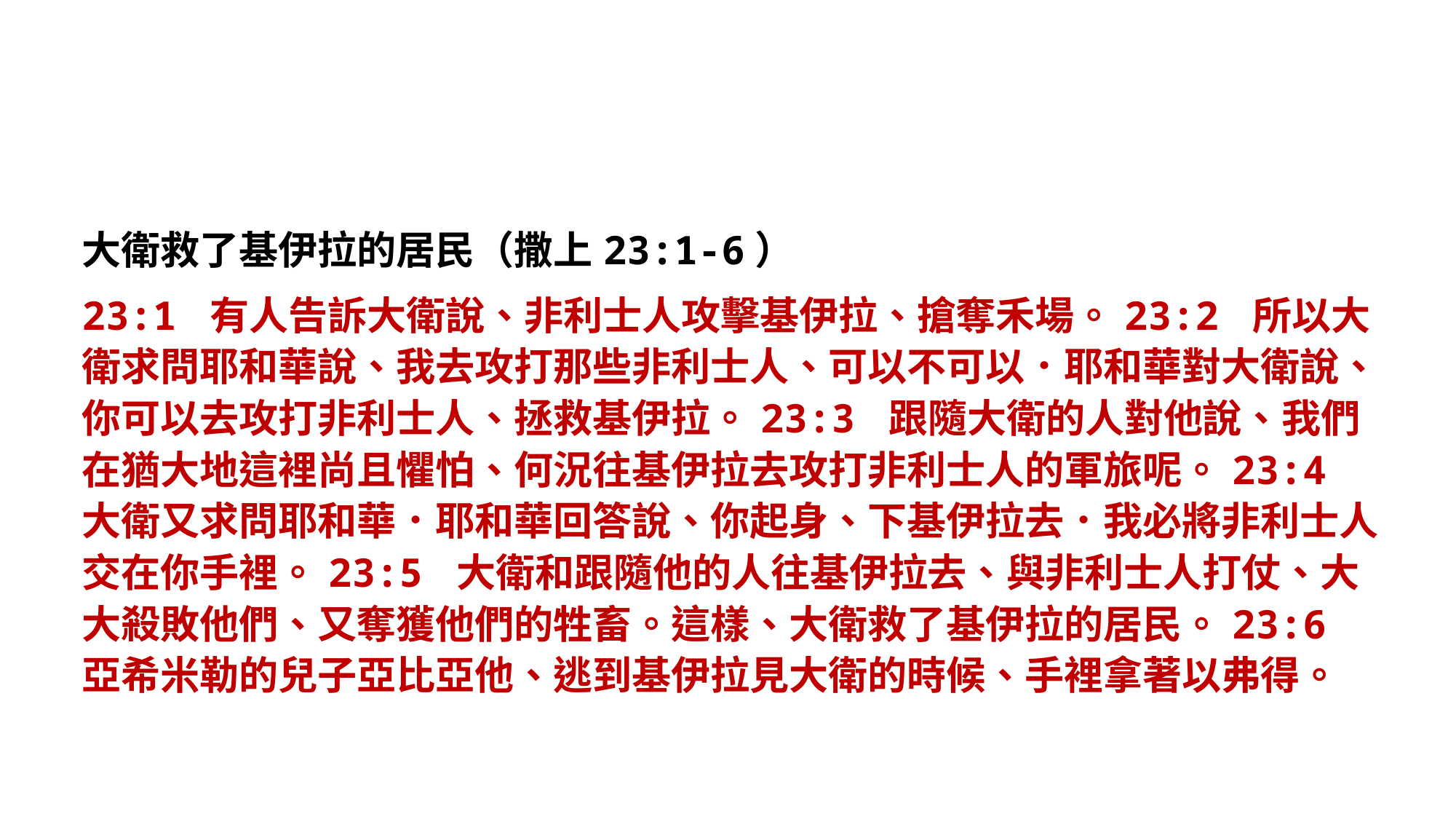

大衛救了基伊拉的居民（撒上23:1-6）
23:1 有人告訴大衛說、非利士人攻擊基伊拉、搶奪禾場。23:2 所以大衛求問耶和華說、我去攻打那些非利士人、可以不可以．耶和華對大衛說、你可以去攻打非利士人、拯救基伊拉。23:3 跟隨大衛的人對他說、我們在猶大地這裡尚且懼怕、何況往基伊拉去攻打非利士人的軍旅呢。23:4 大衛又求問耶和華．耶和華回答說、你起身、下基伊拉去．我必將非利士人交在你手裡。23:5 大衛和跟隨他的人往基伊拉去、與非利士人打仗、大大殺敗他們、又奪獲他們的牲畜。這樣、大衛救了基伊拉的居民。23:6 亞希米勒的兒子亞比亞他、逃到基伊拉見大衛的時候、手裡拿著以弗得。